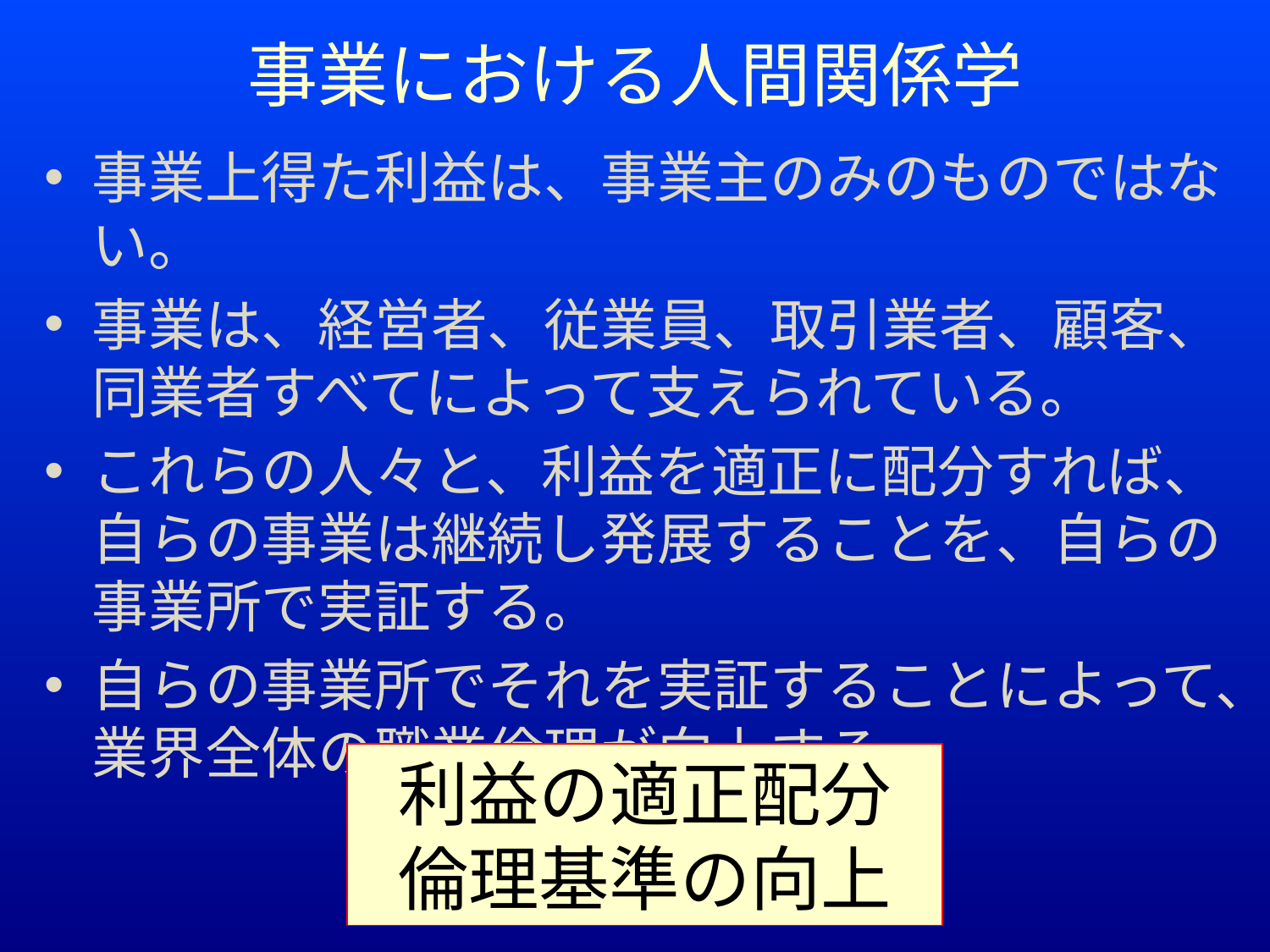

事業における人間関係学
事業上得た利益は、事業主のみのものではない。
事業は、経営者、従業員、取引業者、顧客、同業者すべてによって支えられている。
これらの人々と、利益を適正に配分すれば、自らの事業は継続し発展することを、自らの事業所で実証する。
自らの事業所でそれを実証することによって、業界全体の職業倫理が向上する。
利益の適正配分
倫理基準の向上